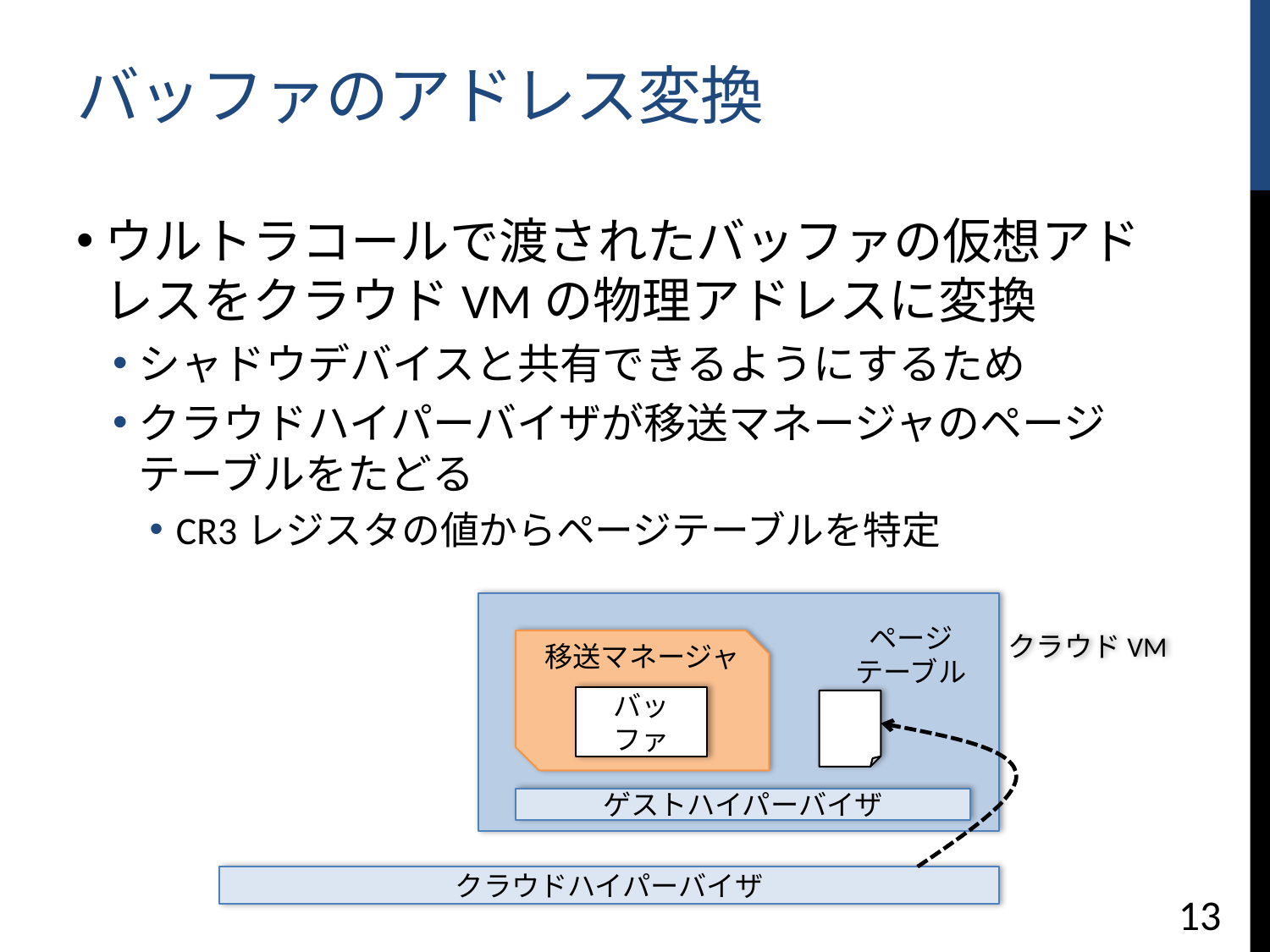

# バッファのアドレス変換
ウルトラコールで渡されたバッファの仮想アドレスをクラウドVMの物理アドレスに変換
シャドウデバイスと共有できるようにするため
クラウドハイパーバイザが移送マネージャのページテーブルをたどる
CR3レジスタの値からページテーブルを特定

ページ
テーブル

移送マネージャ

バッファ

ゲストハイパーバイザ
クラウドハイパーバイザ
クラウドVM
13